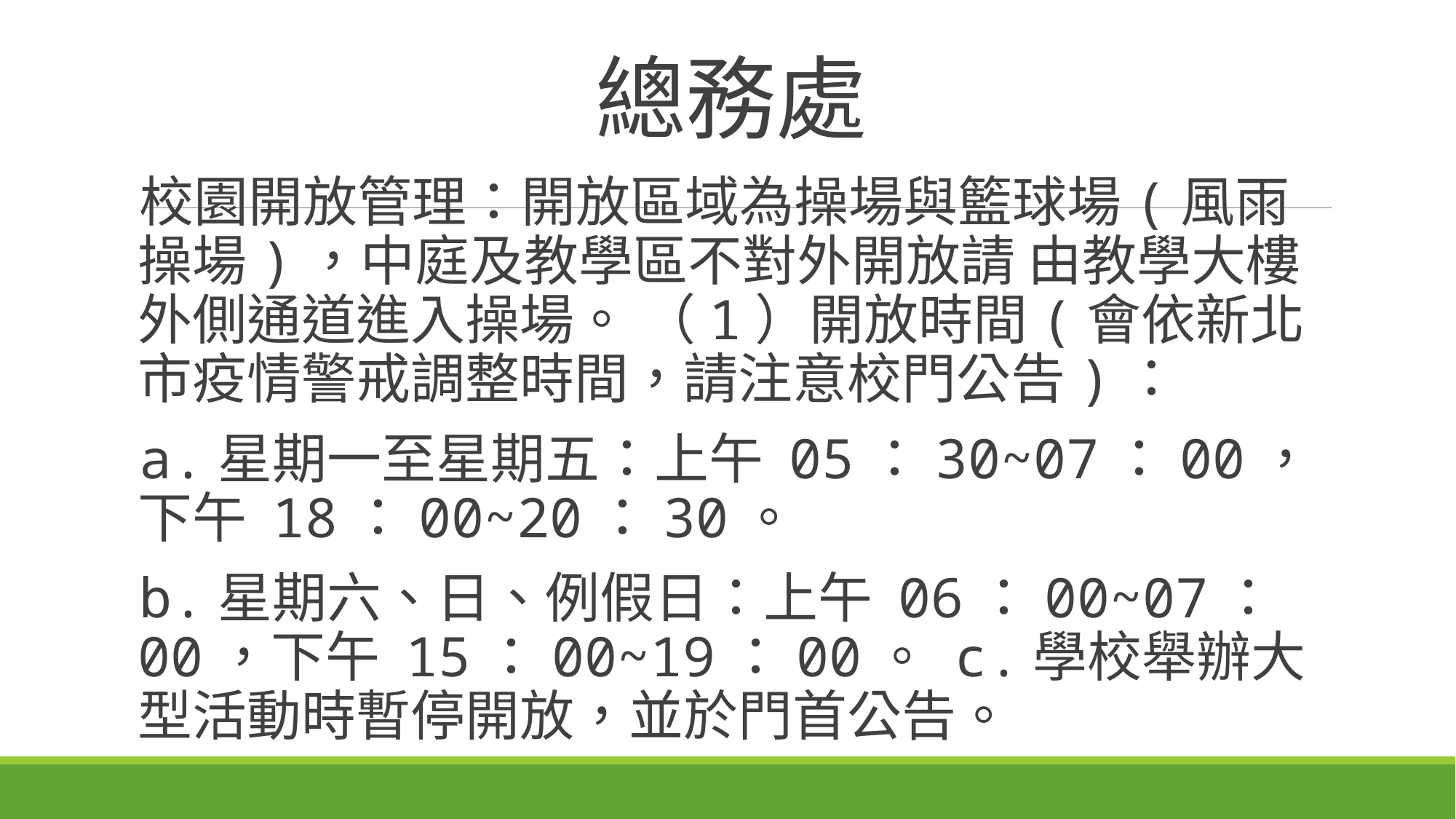

# 總務處
校園開放管理：開放區域為操場與籃球場(風雨操場)，中庭及教學區不對外開放請 由教學大樓外側通道進入操場。 （1）開放時間(會依新北市疫情警戒調整時間，請注意校門公告)：
a.星期一至星期五：上午 05：30~07：00，下午 18：00~20：30。
b.星期六、日、例假日：上午 06：00~07：00，下午 15：00~19：00。 c.學校舉辦大型活動時暫停開放，並於門首公告。